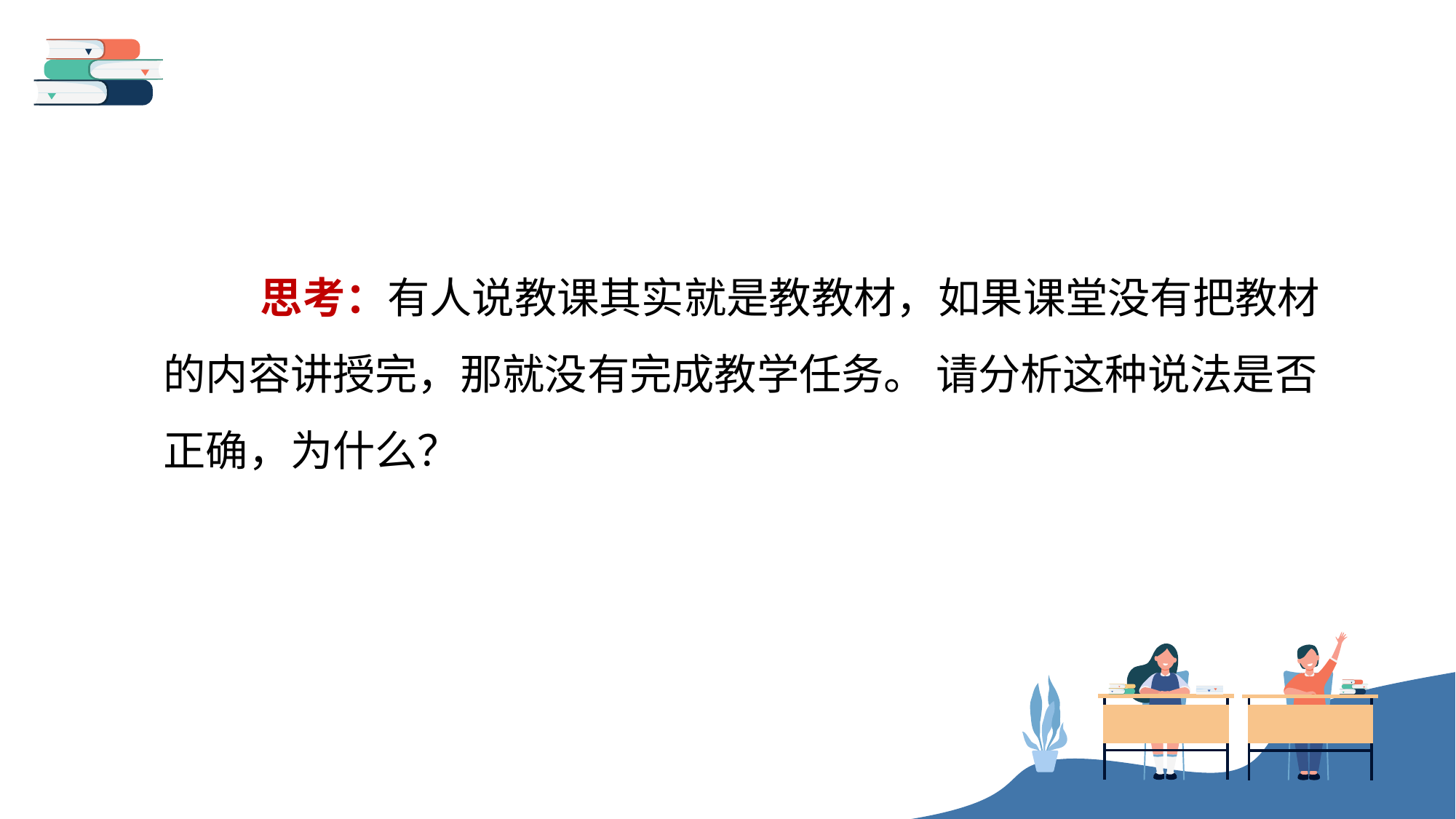

思考：有人说教课其实就是教教材，如果课堂没有把教材的内容讲授完，那就没有完成教学任务。 请分析这种说法是否正确，为什么？